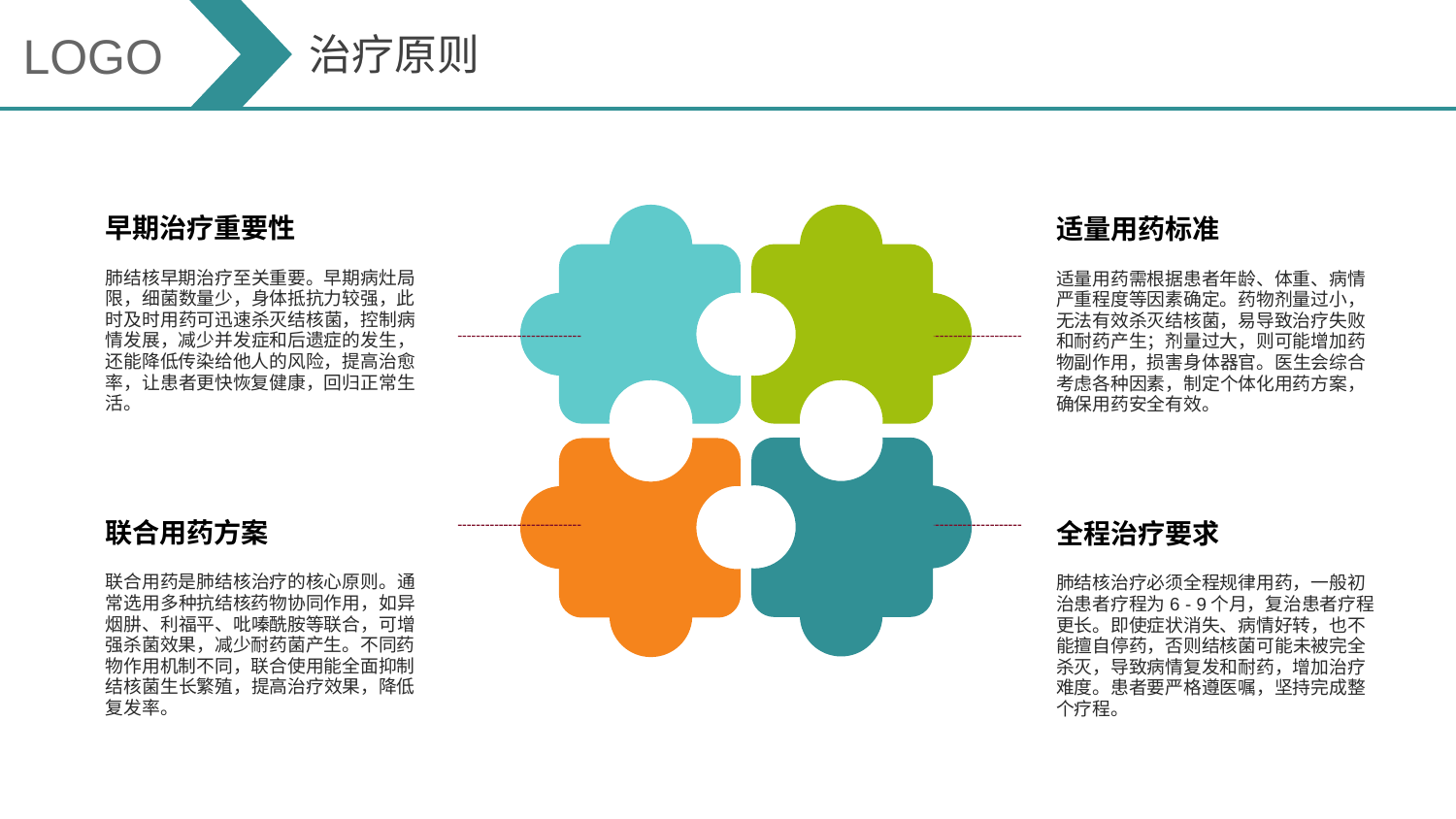

LOGO

治疗原则

早期治疗重要性
适量用药标准

肺结核早期治疗至关重要。早期病灶局限，细菌数量少，身体抵抗力较强，此时及时用药可迅速杀灭结核菌，控制病情发展，减少并发症和后遗症的发生，还能降低传染给他人的风险，提高治愈率，让患者更快恢复健康，回归正常生活。
适量用药需根据患者年龄、体重、病情严重程度等因素确定。药物剂量过小，无法有效杀灭结核菌，易导致治疗失败和耐药产生；剂量过大，则可能增加药物副作用，损害身体器官。医生会综合考虑各种因素，制定个体化用药方案，确保用药安全有效。

联合用药方案
全程治疗要求

联合用药是肺结核治疗的核心原则。通常选用多种抗结核药物协同作用，如异烟肼、利福平、吡嗪酰胺等联合，可增强杀菌效果，减少耐药菌产生。不同药物作用机制不同，联合使用能全面抑制结核菌生长繁殖，提高治疗效果，降低复发率。
肺结核治疗必须全程规律用药，一般初治患者疗程为6 - 9个月，复治患者疗程更长。即使症状消失、病情好转，也不能擅自停药，否则结核菌可能未被完全杀灭，导致病情复发和耐药，增加治疗难度。患者要严格遵医嘱，坚持完成整个疗程。